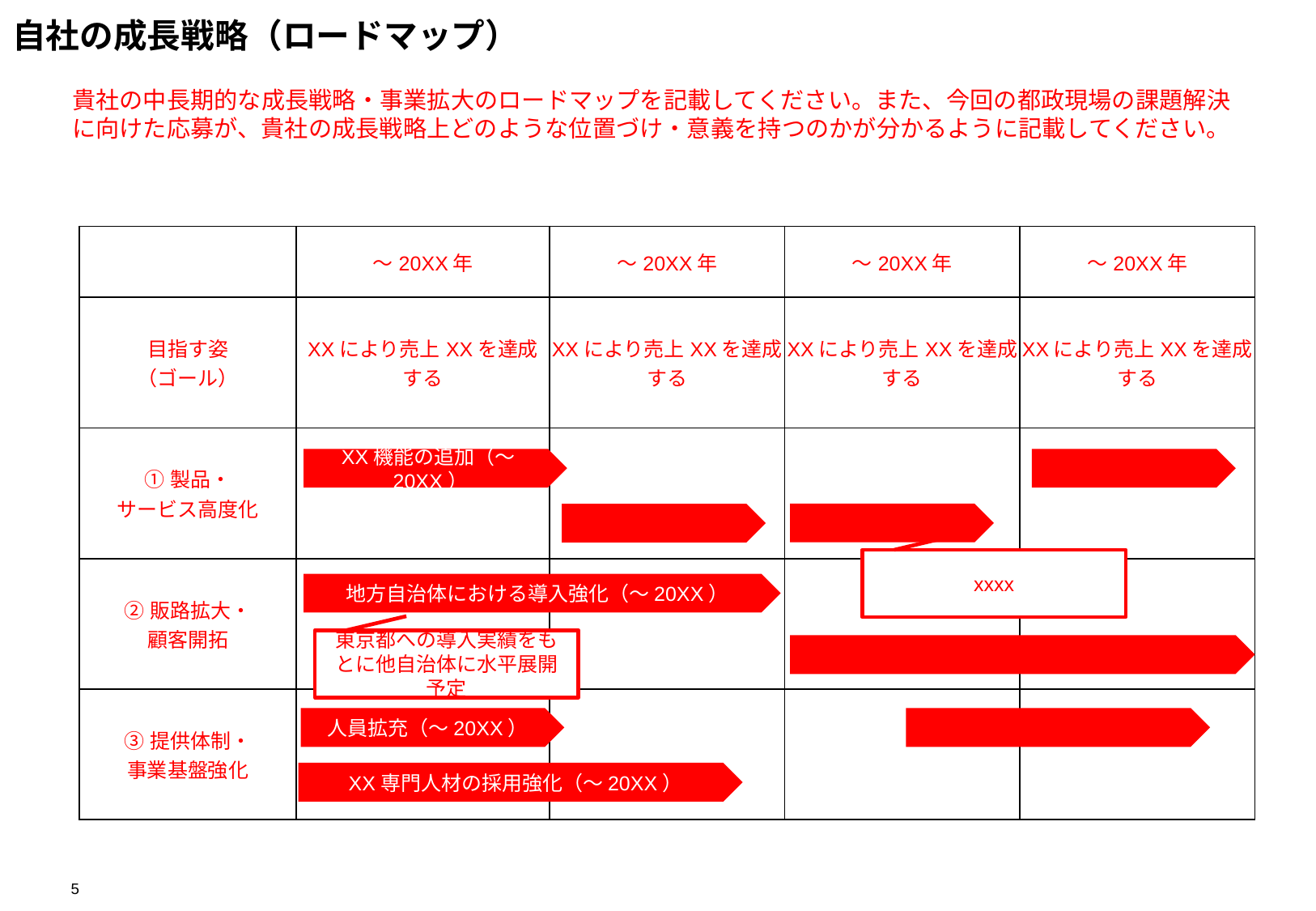

# 自社の成長戦略（ロードマップ）
貴社の中長期的な成長戦略・事業拡大のロードマップを記載してください。また、今回の都政現場の課題解決に向けた応募が、貴社の成長戦略上どのような位置づけ・意義を持つのかが分かるように記載してください。
|  | ～20XX年 | ～20XX年 | ～20XX年 | ～20XX年 |
| --- | --- | --- | --- | --- |
| 目指す姿 （ゴール） | XXにより売上XXを達成する | XXにより売上XXを達成する | XXにより売上XXを達成する | XXにより売上XXを達成する |
| ①製品・ サービス高度化 |  |  |  |  |
| ②販路拡大・ 顧客開拓 |  |  |  |  |
| ③提供体制・ 事業基盤強化 |  |  |  |  |
XX機能の追加（～20XX）

xxxx
地方自治体における導入強化（～20XX）
東京都への導入実績をもとに他自治体に水平展開予定

人員拡充（～20XX）

XX専門人材の採用強化（～20XX）
5